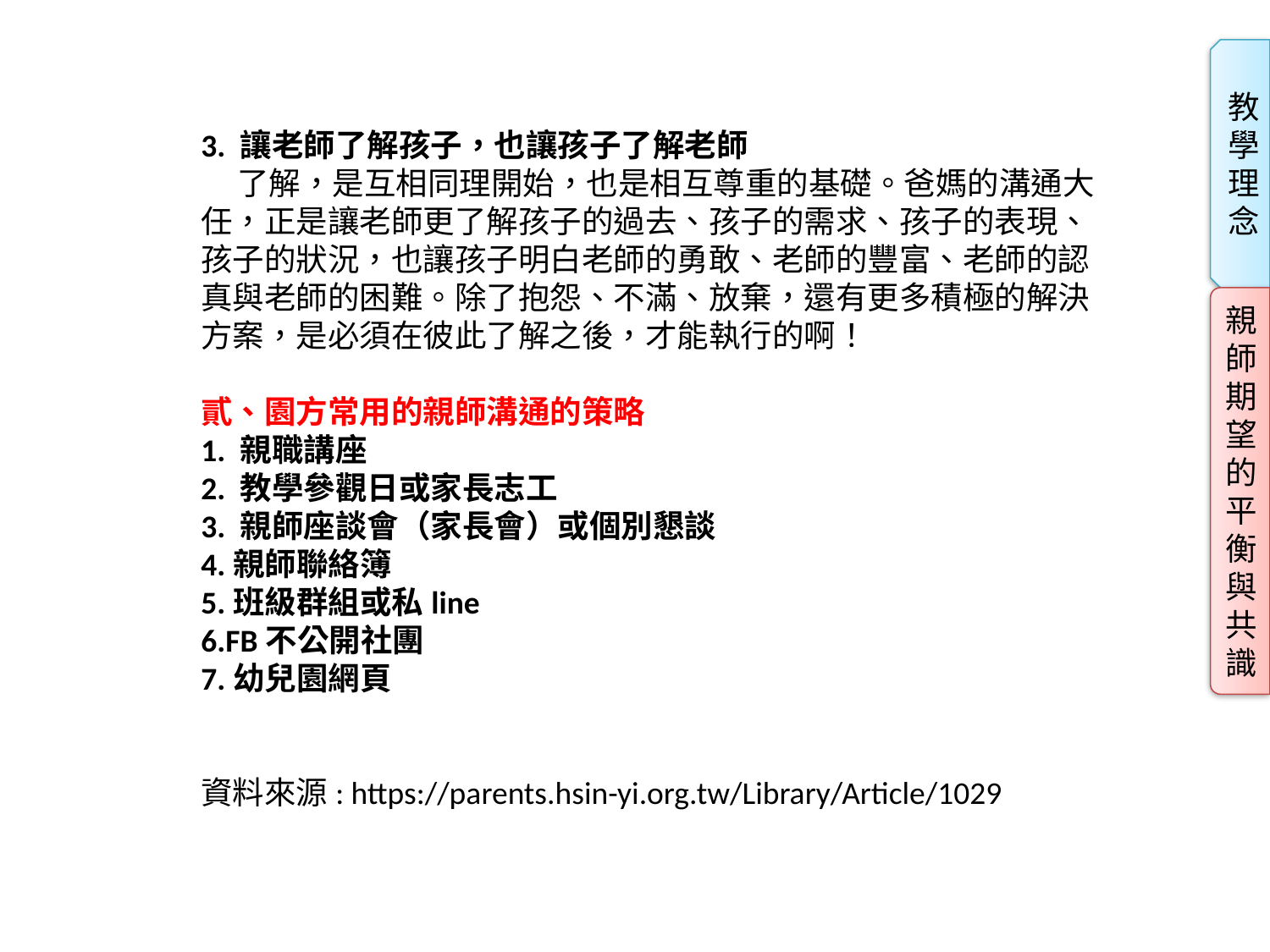

3. 讓老師了解孩子，也讓孩子了解老師
    了解，是互相同理開始，也是相互尊重的基礎。爸媽的溝通大任，正是讓老師更了解孩子的過去、孩子的需求、孩子的表現、孩子的狀況，也讓孩子明白老師的勇敢、老師的豐富、老師的認真與老師的困難。除了抱怨、不滿、放棄，還有更多積極的解決方案，是必須在彼此了解之後，才能執行的啊！

貳、園方常用的親師溝通的策略
1. 親職講座
2. 教學參觀日或家長志工
3. 親師座談會（家長會）或個別懇談
4.親師聯絡簿
5.班級群組或私line
6.FB不公開社團
7.幼兒園網頁

資料來源: https://parents.hsin-yi.org.tw/Library/Article/1029
教學理念
親師期望的平衡與共識